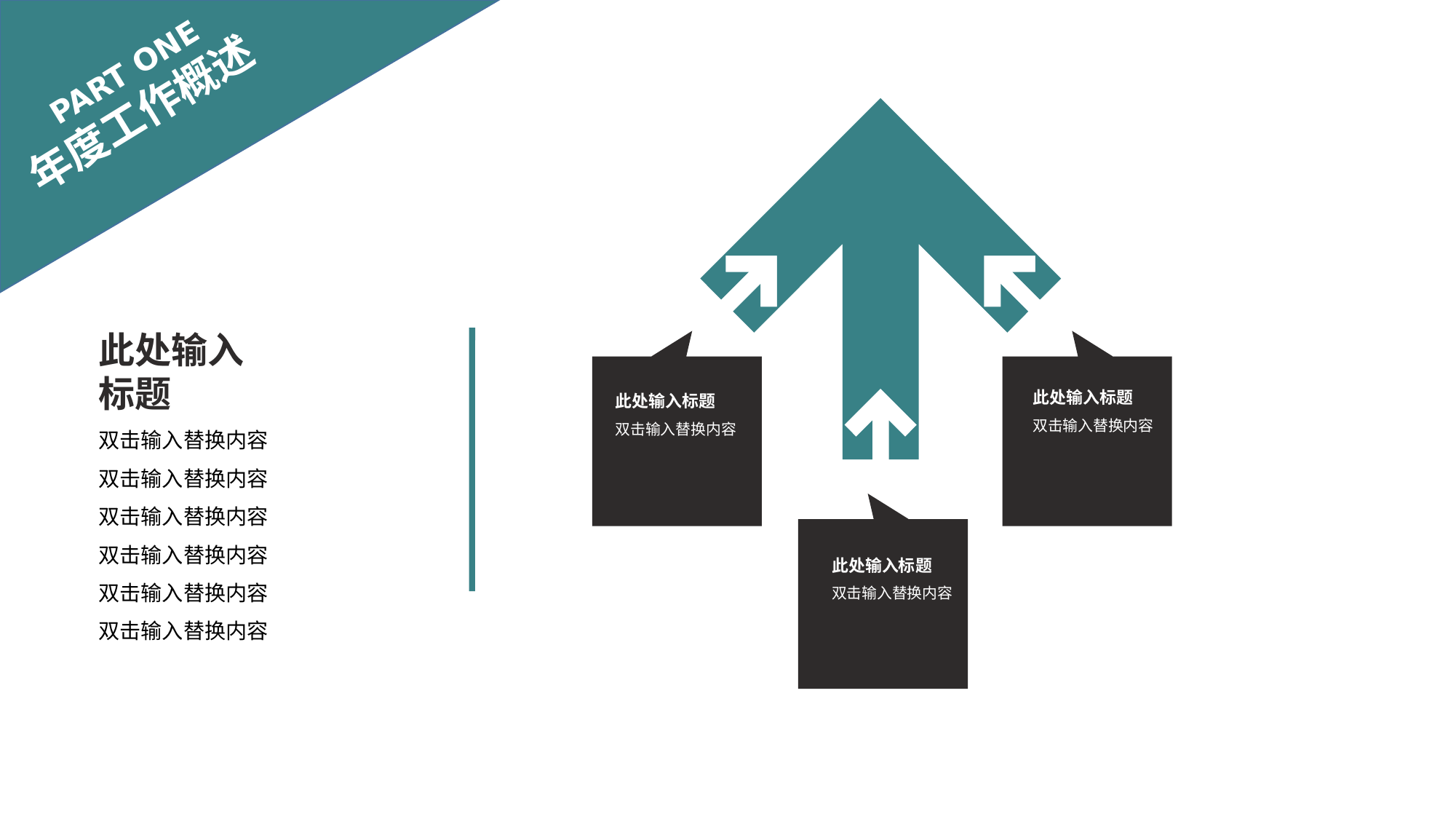

PART ONE
年度工作概述

此处输入标题
双击输入替换内容双击输入替换内容双击输入替换内容双击输入替换内容双击输入替换内容双击输入替换内容

此处输入标题
双击输入替换内容
此处输入标题
双击输入替换内容

此处输入标题
双击输入替换内容